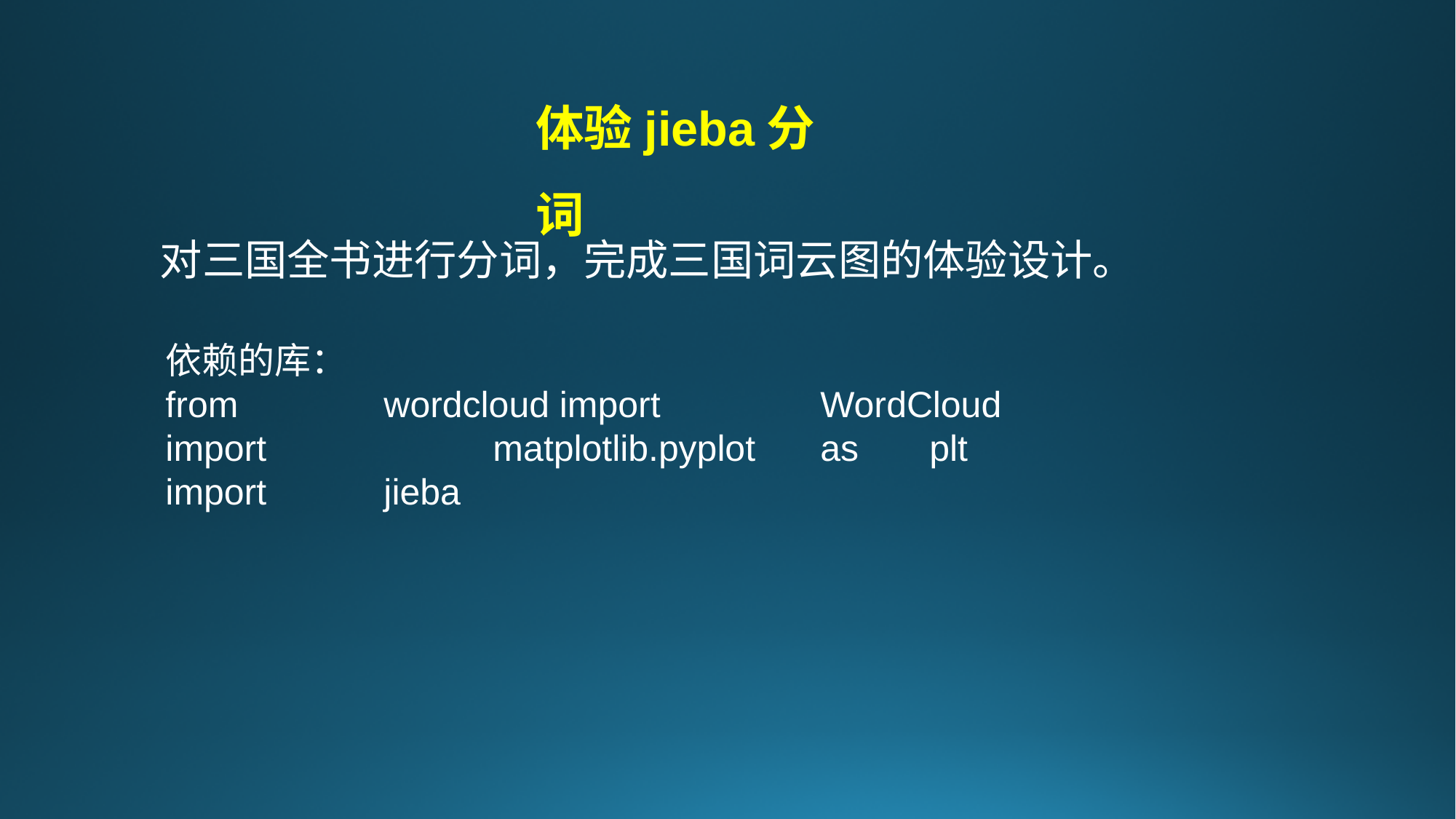

体验jieba分词
对三国全书进行分词，完成三国词云图的体验设计。
依赖的库：
from 		wordcloud import 		WordCloud
import 		matplotlib.pyplot 	as 	plt
import  	jieba